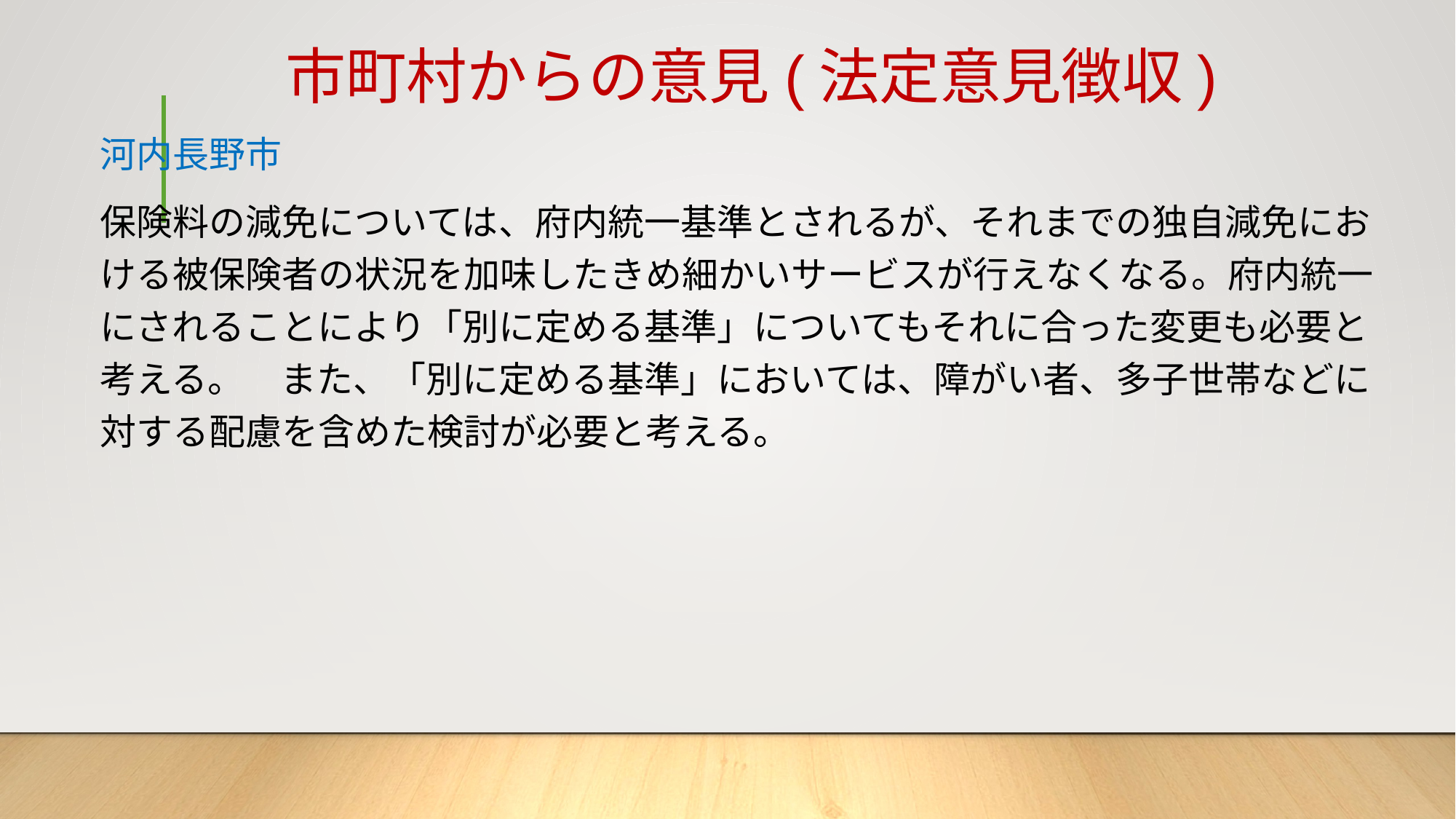

# 市町村からの意見(法定意見徴収)
河内長野市
保険料の減免については、府内統一基準とされるが、それまでの独自減免における被保険者の状況を加味したきめ細かいサービスが行えなくなる。府内統一にされることにより「別に定める基準」についてもそれに合った変更も必要と考える。　また、「別に定める基準」においては、障がい者、多子世帯などに対する配慮を含めた検討が必要と考える。